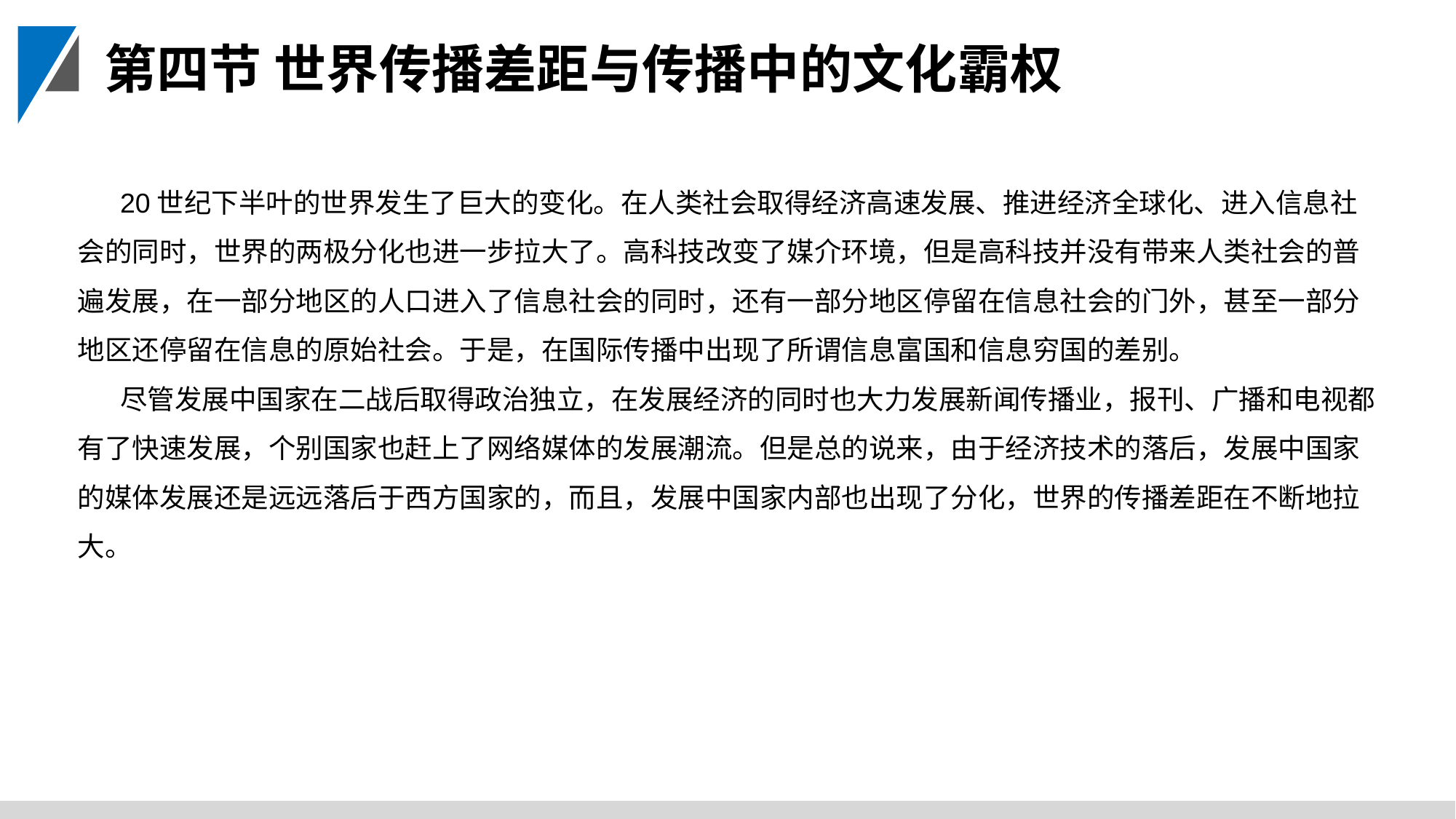

第四节 世界传播差距与传播中的文化霸权
20世纪下半叶的世界发生了巨大的变化。在人类社会取得经济高速发展、推进经济全球化、进入信息社会的同时，世界的两极分化也进一步拉大了。高科技改变了媒介环境，但是高科技并没有带来人类社会的普遍发展，在一部分地区的人口进入了信息社会的同时，还有一部分地区停留在信息社会的门外，甚至一部分地区还停留在信息的原始社会。于是，在国际传播中出现了所谓信息富国和信息穷国的差别。
尽管发展中国家在二战后取得政治独立，在发展经济的同时也大力发展新闻传播业，报刊、广播和电视都有了快速发展，个别国家也赶上了网络媒体的发展潮流。但是总的说来，由于经济技术的落后，发展中国家的媒体发展还是远远落后于西方国家的，而且，发展中国家内部也出现了分化，世界的传播差距在不断地拉大。